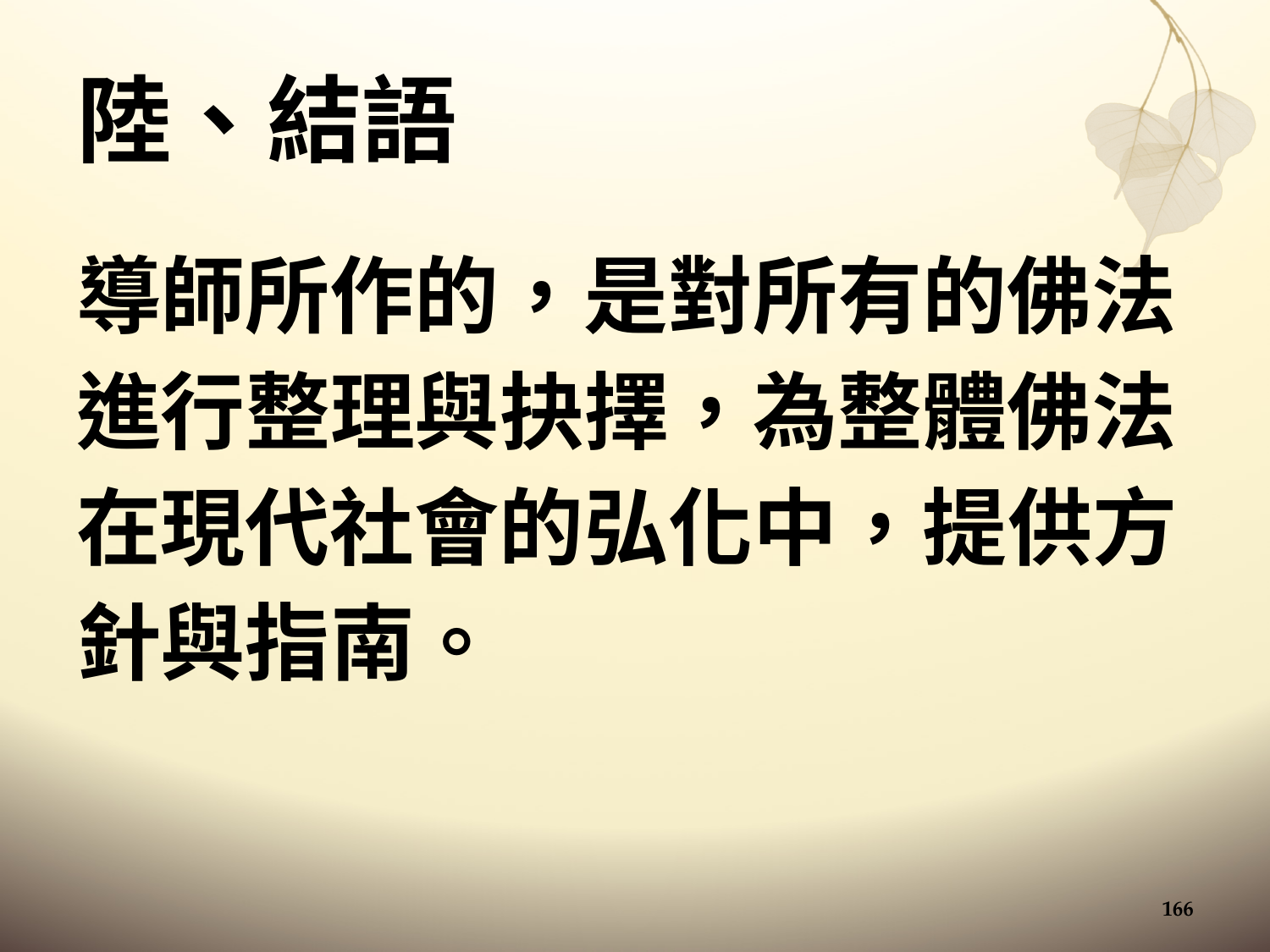

# 陸、結語
導師所作的，是對所有的佛法進行整理與抉擇，為整體佛法在現代社會的弘化中，提供方針與指南。
166